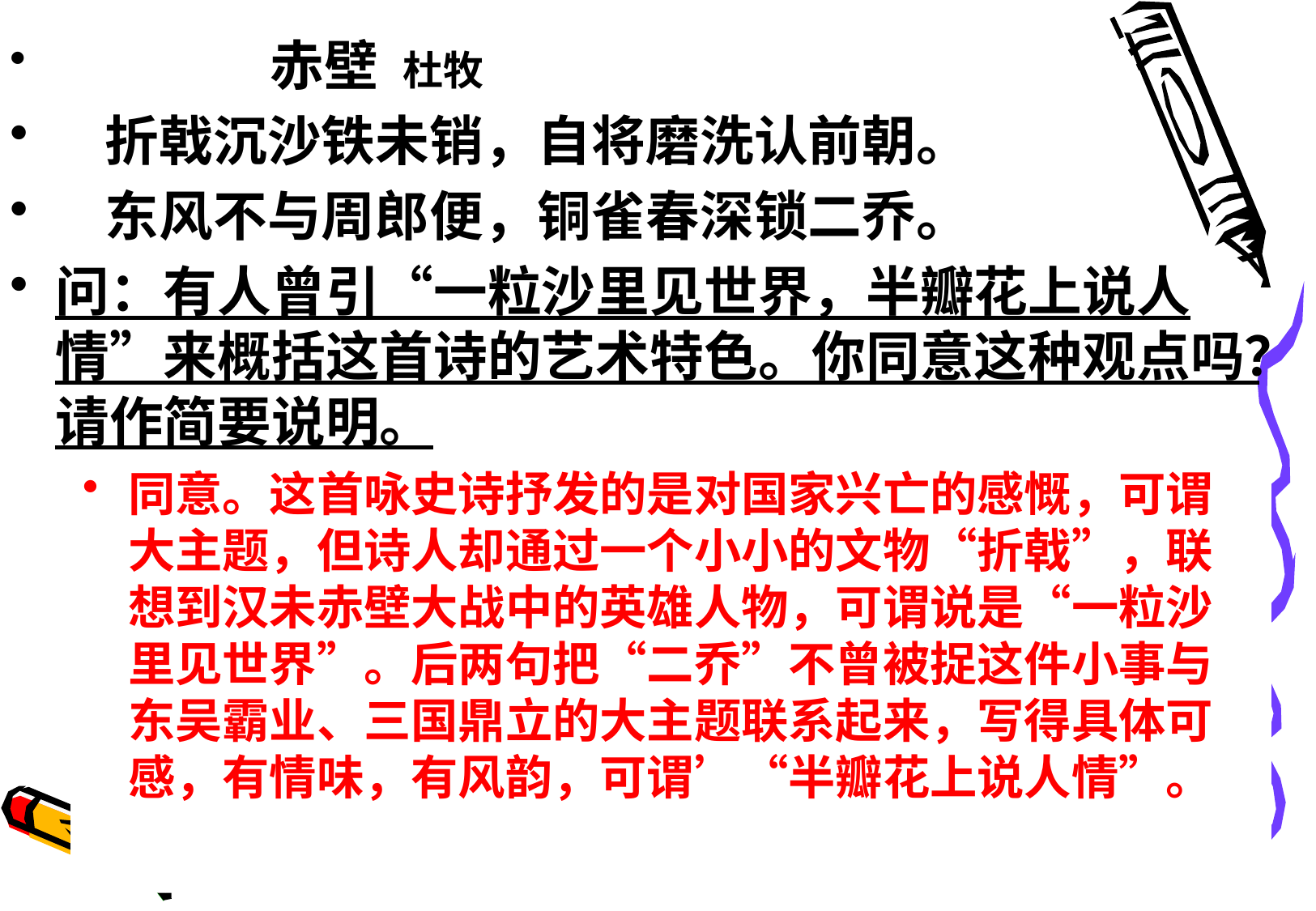

赤壁  杜牧
   折戟沉沙铁未销，自将磨洗认前朝。
   东风不与周郎便，铜雀春深锁二乔。
问：有人曾引“一粒沙里见世界，半瓣花上说人情”来概括这首诗的艺术特色。你同意这种观点吗？请作简要说明。
同意。这首咏史诗抒发的是对国家兴亡的感慨，可谓大主题，但诗人却通过一个小小的文物“折戟”，联想到汉未赤壁大战中的英雄人物，可谓说是“一粒沙里见世界”。后两句把“二乔”不曾被捉这件小事与东吴霸业、三国鼎立的大主题联系起来，写得具体可感，有情味，有风韵，可谓’“半瓣花上说人情”。
16:00
13